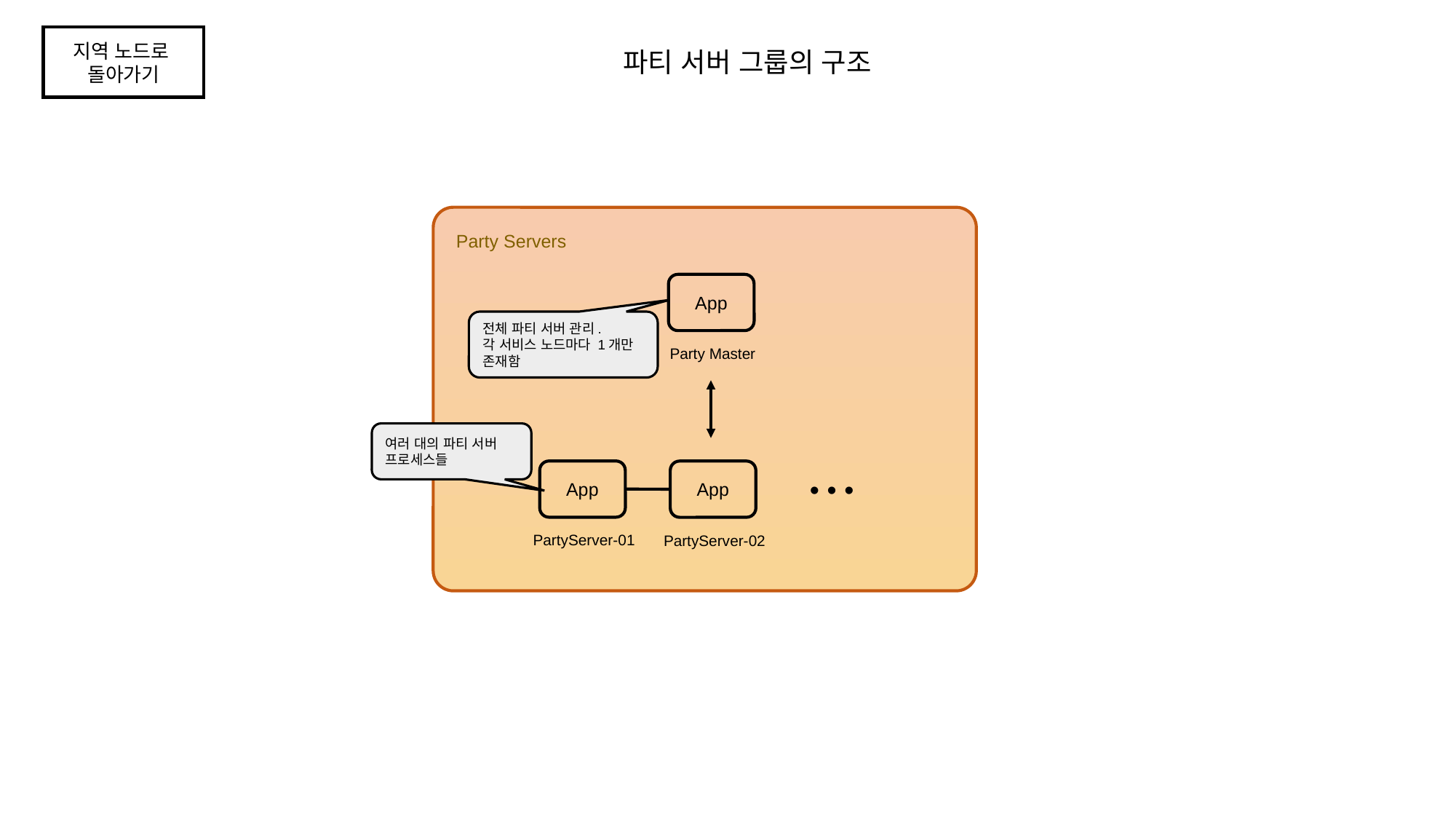

지역 노드로
돌아가기
파티 서버 그룹의 구조

Party Servers
App
Party Master
전체 파티 서버 관리.
각 서비스 노드마다 1개만 존재함
여러 대의 파티 서버 프로세스들
App
PartyServer-01
App
PartyServer-02
• • •